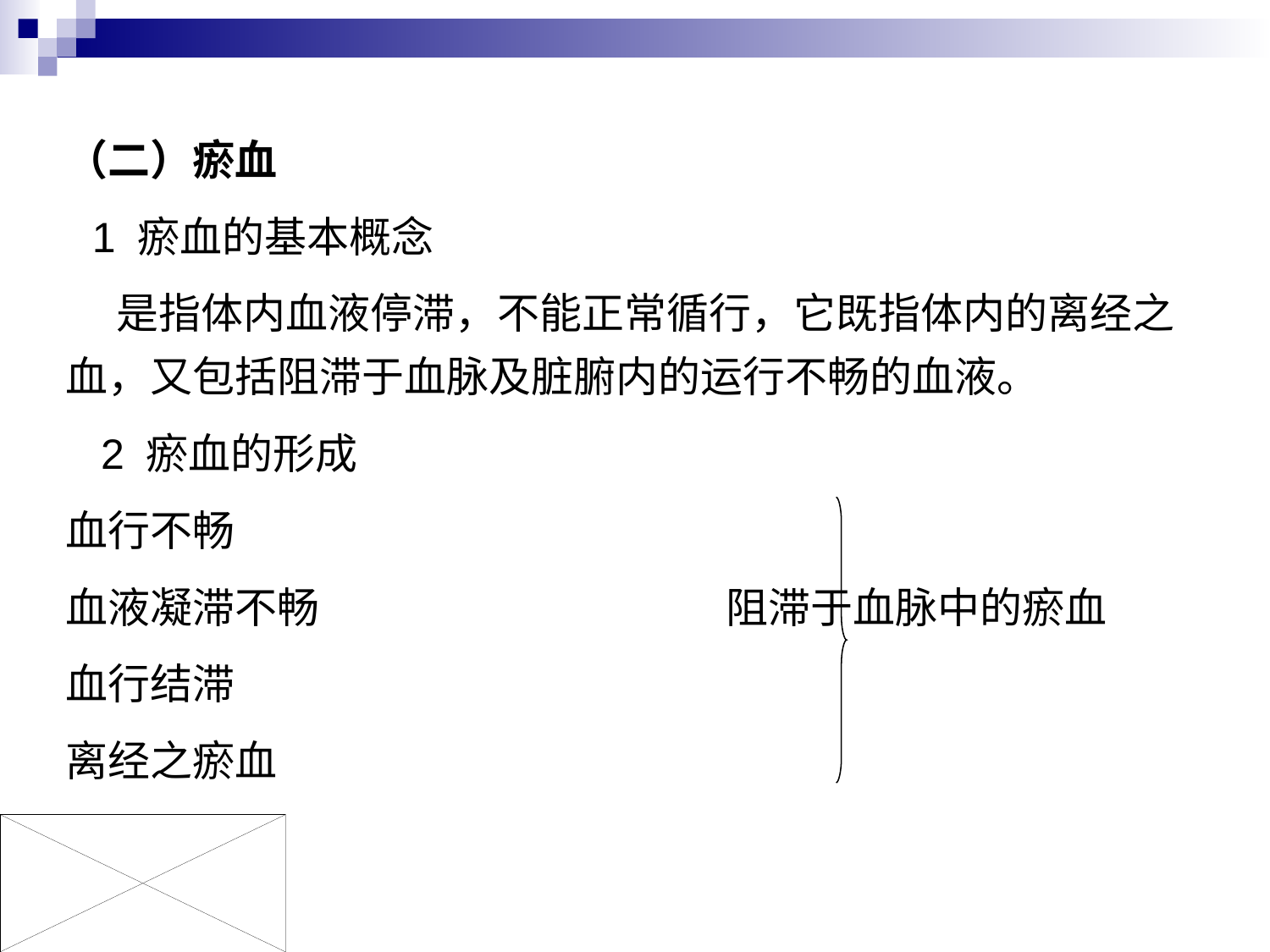

（二）瘀血
   1 瘀血的基本概念
   是指体内血液停滞，不能正常循行，它既指体内的离经之血，又包括阻滞于血脉及脏腑内的运行不畅的血液。
   2 瘀血的形成
血行不畅
血液凝滞不畅                              阻滞于血脉中的瘀血
血行结滞
离经之瘀血